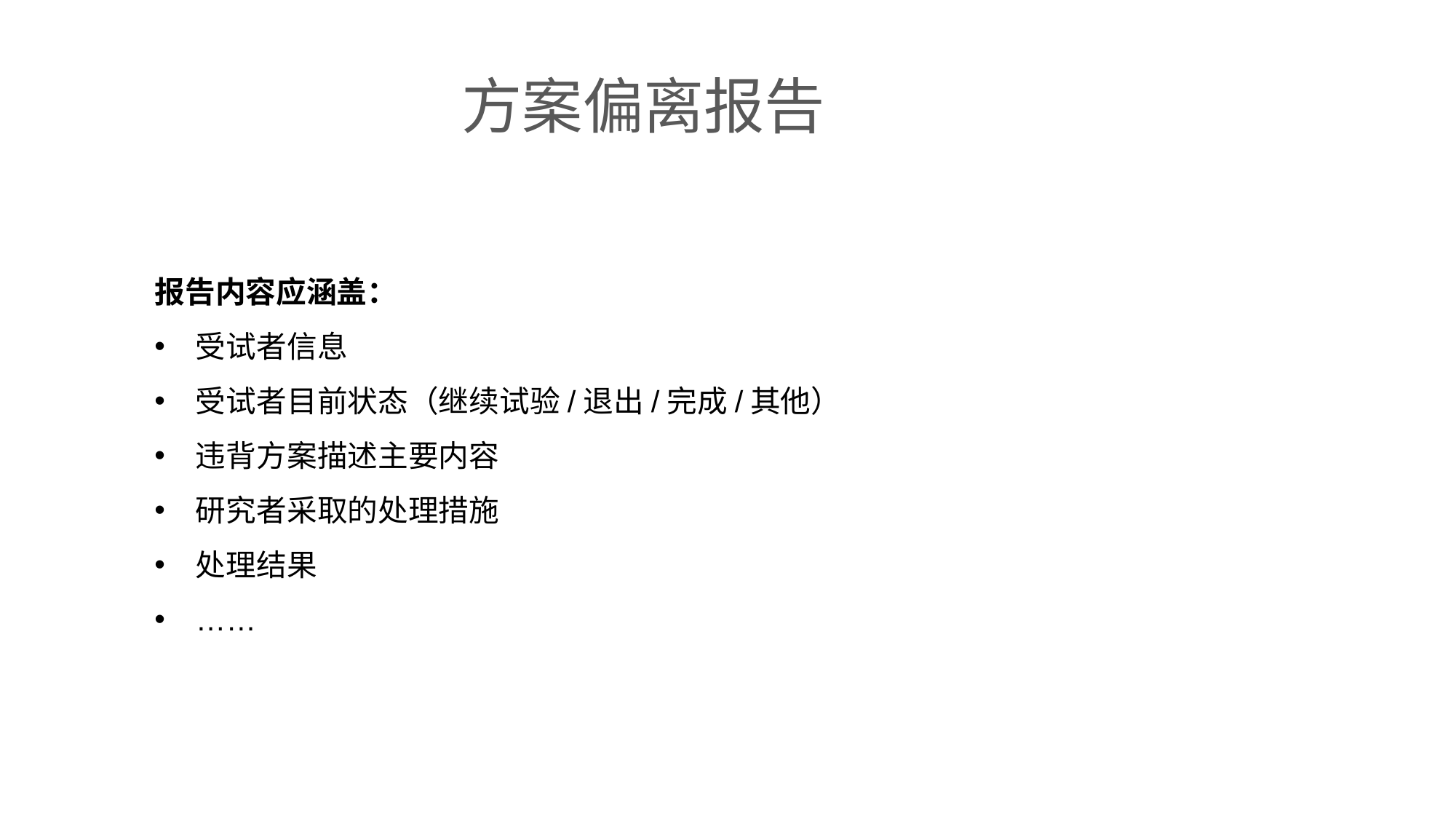

方案偏离报告
报告内容应涵盖：
受试者信息
受试者目前状态（继续试验/退出/完成/其他）
违背方案描述主要内容
研究者采取的处理措施
处理结果
……